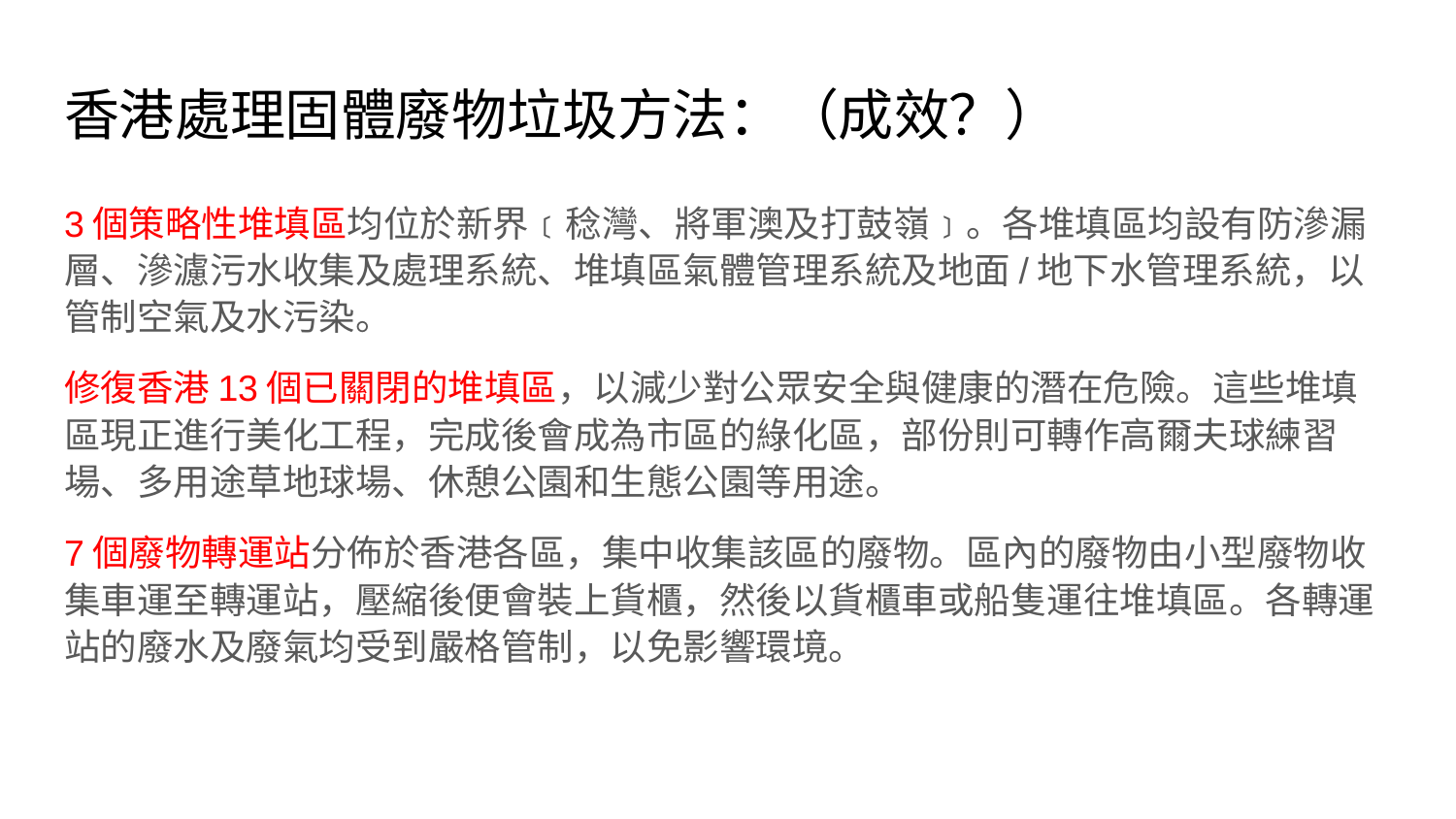

# 香港處理固體廢物垃圾方法：（成效？）
3個策略性堆填區均位於新界﹝稔灣、將軍澳及打鼓嶺﹞。各堆填區均設有防滲漏層、滲濾污水收集及處理系統、堆填區氣體管理系統及地面/地下水管理系統，以管制空氣及水污染。
修復香港13個已關閉的堆填區，以減少對公眾安全與健康的潛在危險。這些堆填區現正進行美化工程，完成後會成為市區的綠化區，部份則可轉作高爾夫球練習場、多用途草地球場、休憩公園和生態公園等用途。
7個廢物轉運站分佈於香港各區，集中收集該區的廢物。區內的廢物由小型廢物收集車運至轉運站，壓縮後便會裝上貨櫃，然後以貨櫃車或船隻運往堆填區。各轉運站的廢水及廢氣均受到嚴格管制，以免影響環境。